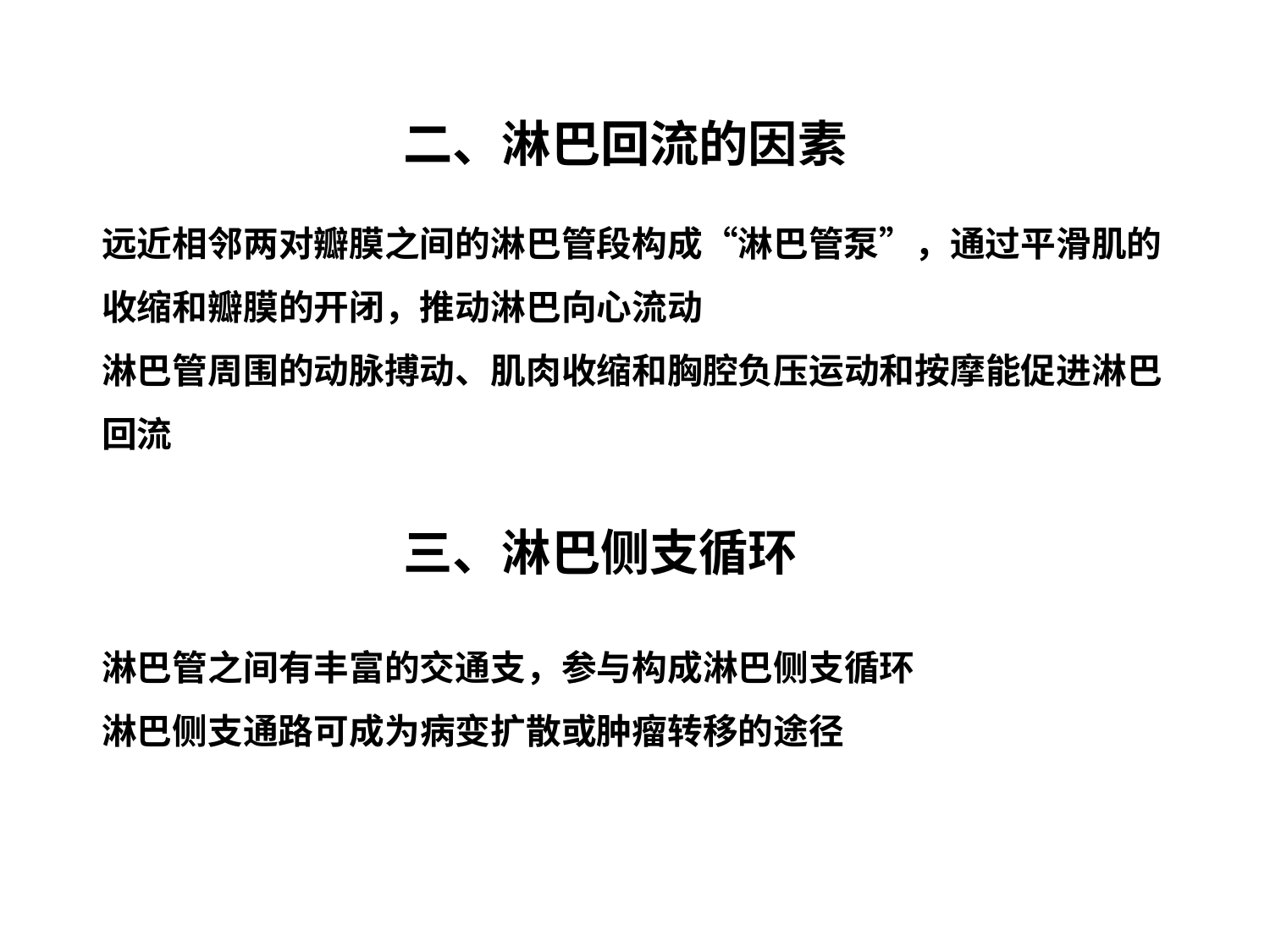

二、淋巴回流的因素
远近相邻两对瓣膜之间的淋巴管段构成“淋巴管泵”，通过平滑肌的收缩和瓣膜的开闭，推动淋巴向心流动
淋巴管周围的动脉搏动、肌肉收缩和胸腔负压运动和按摩能促进淋巴回流
三、淋巴侧支循环
淋巴管之间有丰富的交通支，参与构成淋巴侧支循环
淋巴侧支通路可成为病变扩散或肿瘤转移的途径